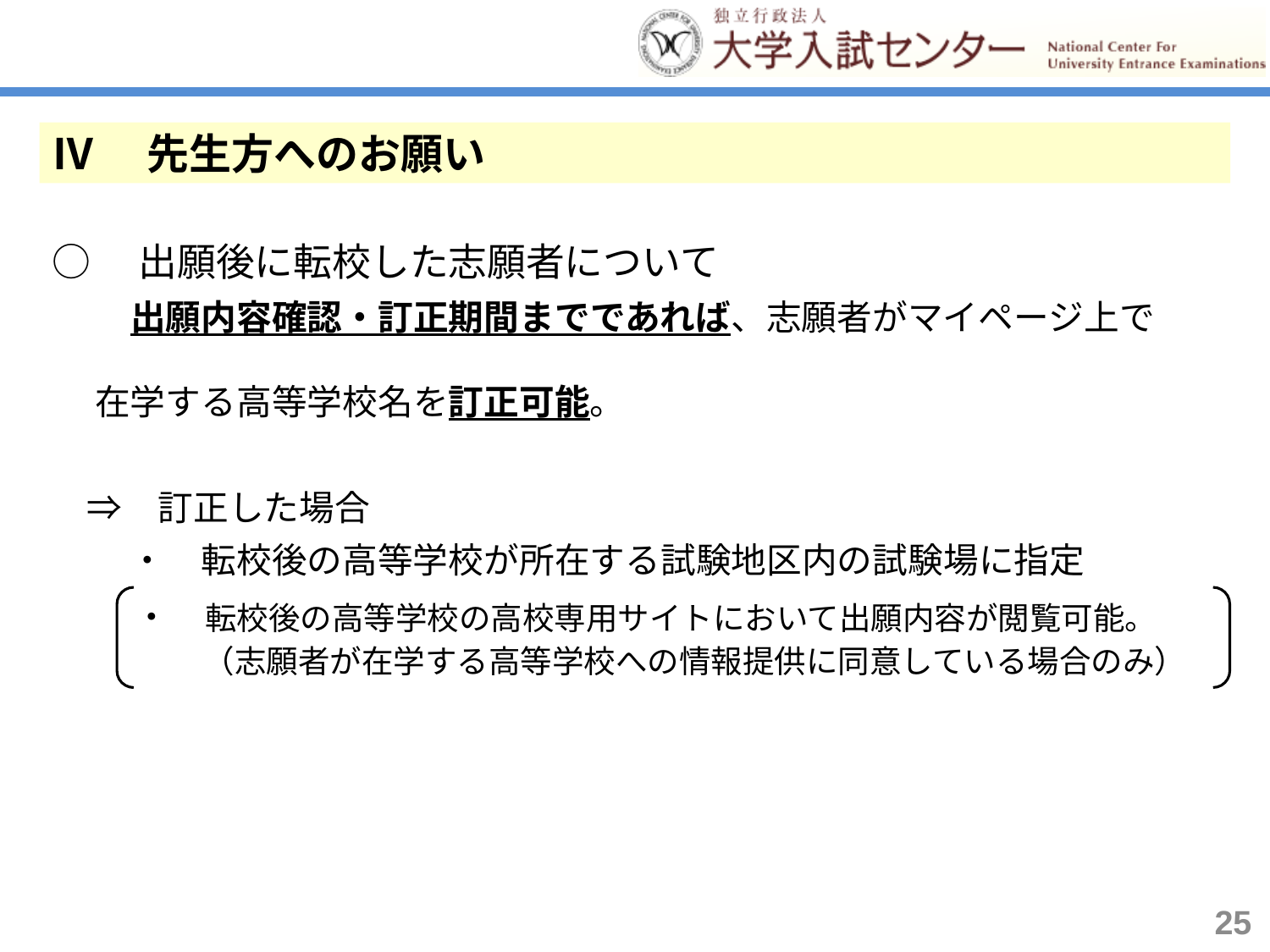

Ⅳ　先生方へのお願い

○　出願後に転校した志願者について
　 　出願内容確認・訂正期間までであれば、志願者がマイページ上で
　 在学する高等学校名を訂正可能。

　⇒　訂正した場合
　　 ・　転校後の高等学校が所在する試験地区内の試験場に指定
・　転校後の高等学校の高校専用サイトにおいて出願内容が閲覧可能。
　　（志願者が在学する高等学校への情報提供に同意している場合のみ）
25